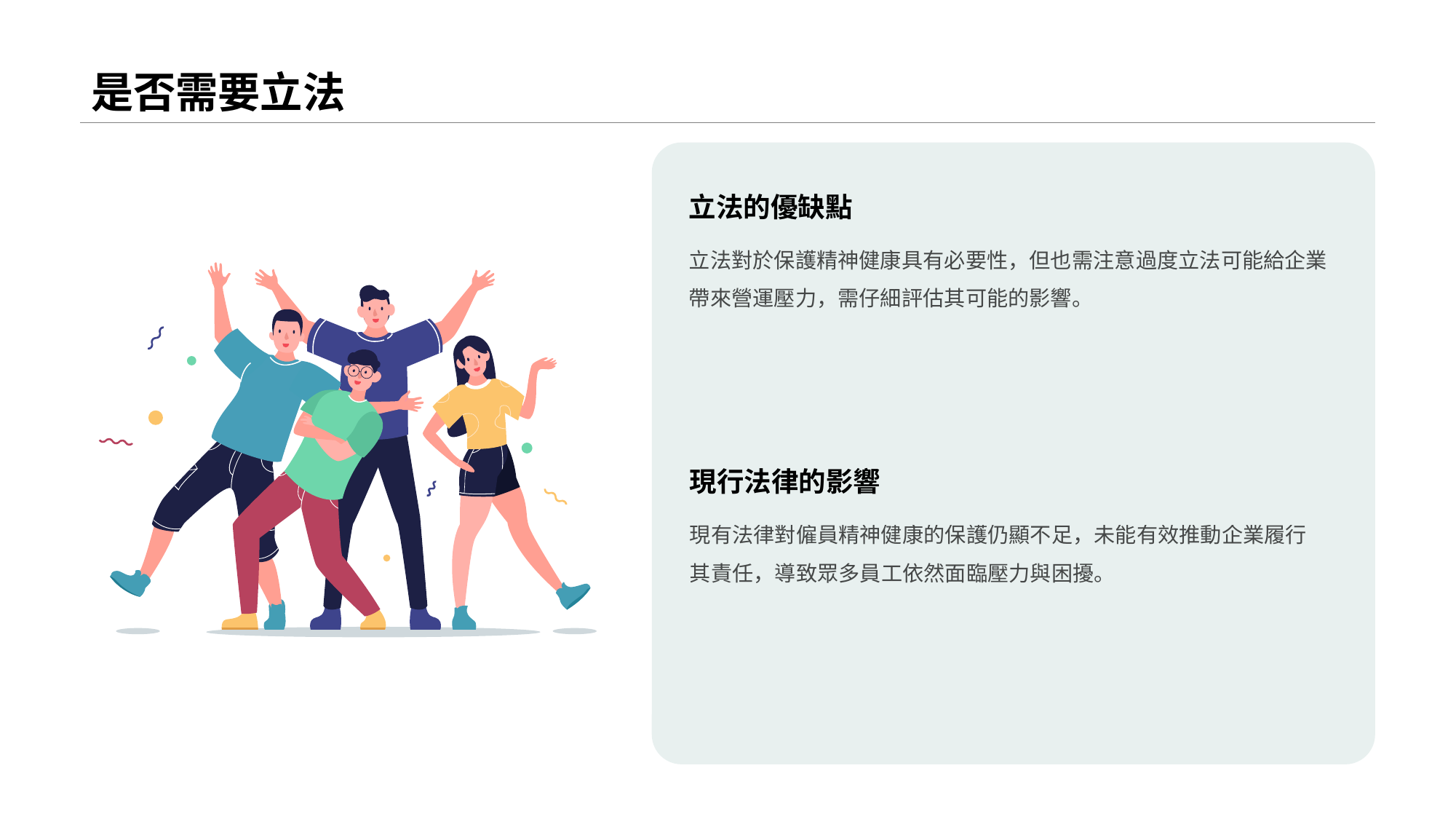

# 是否需要立法

立法的優缺點
立法對於保護精神健康具有必要性，但也需注意過度立法可能給企業帶來營運壓力，需仔細評估其可能的影響。

現行法律的影響
現有法律對僱員精神健康的保護仍顯不足，未能有效推動企業履行其責任，導致眾多員工依然面臨壓力與困擾。